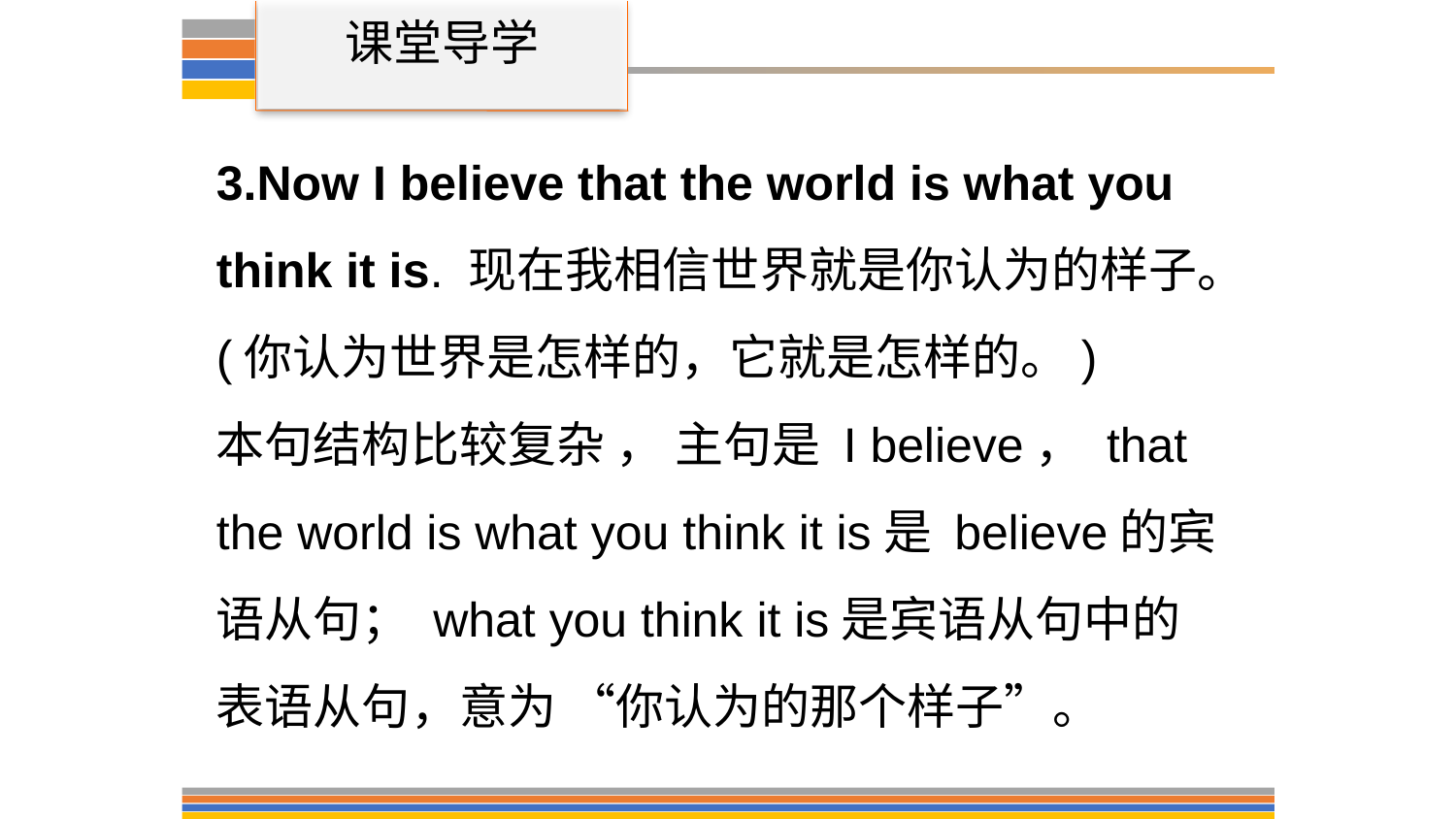

课堂导学

3.Now I believe that the world is what you think it is. 现在我相信世界就是你认为的样子。(你认为世界是怎样的，它就是怎样的。)
本句结构比较复杂 ， 主句是 I believe， that the world is what you think it is是 believe的宾语从句； what you think it is是宾语从句中的表语从句，意为 “你认为的那个样子”。